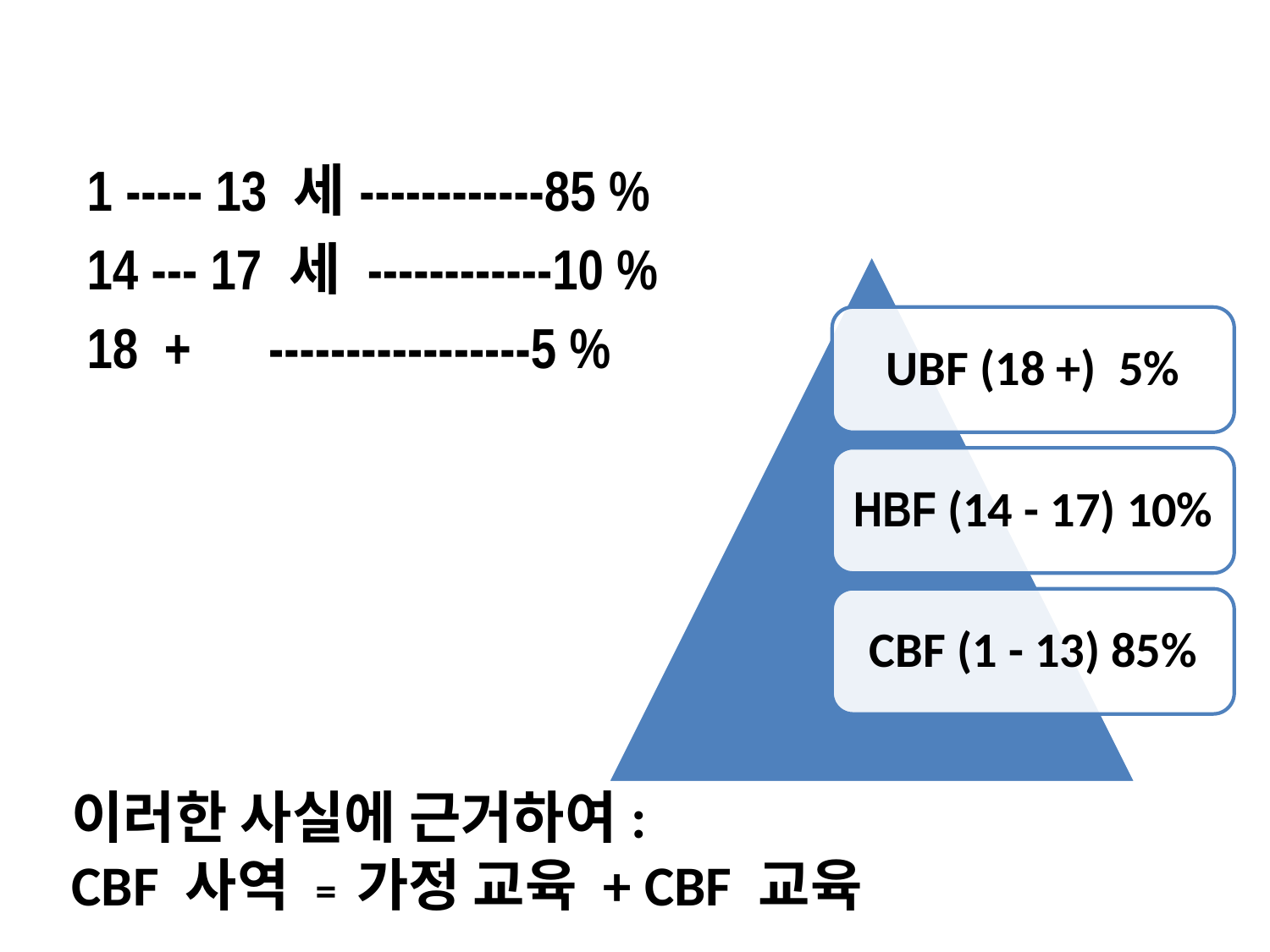

# Based on maturity progress:
1 ----- 13 세------------85 %
14 --- 17 세 ------------10 %
18  +      -----------------5 %

UBF (18 +)  5%

HBF (14 - 17) 10%

CBF (1 - 13) 85%
이러한 사실에 근거하여:
CBF 사역 = 가정 교육 + CBF 교육